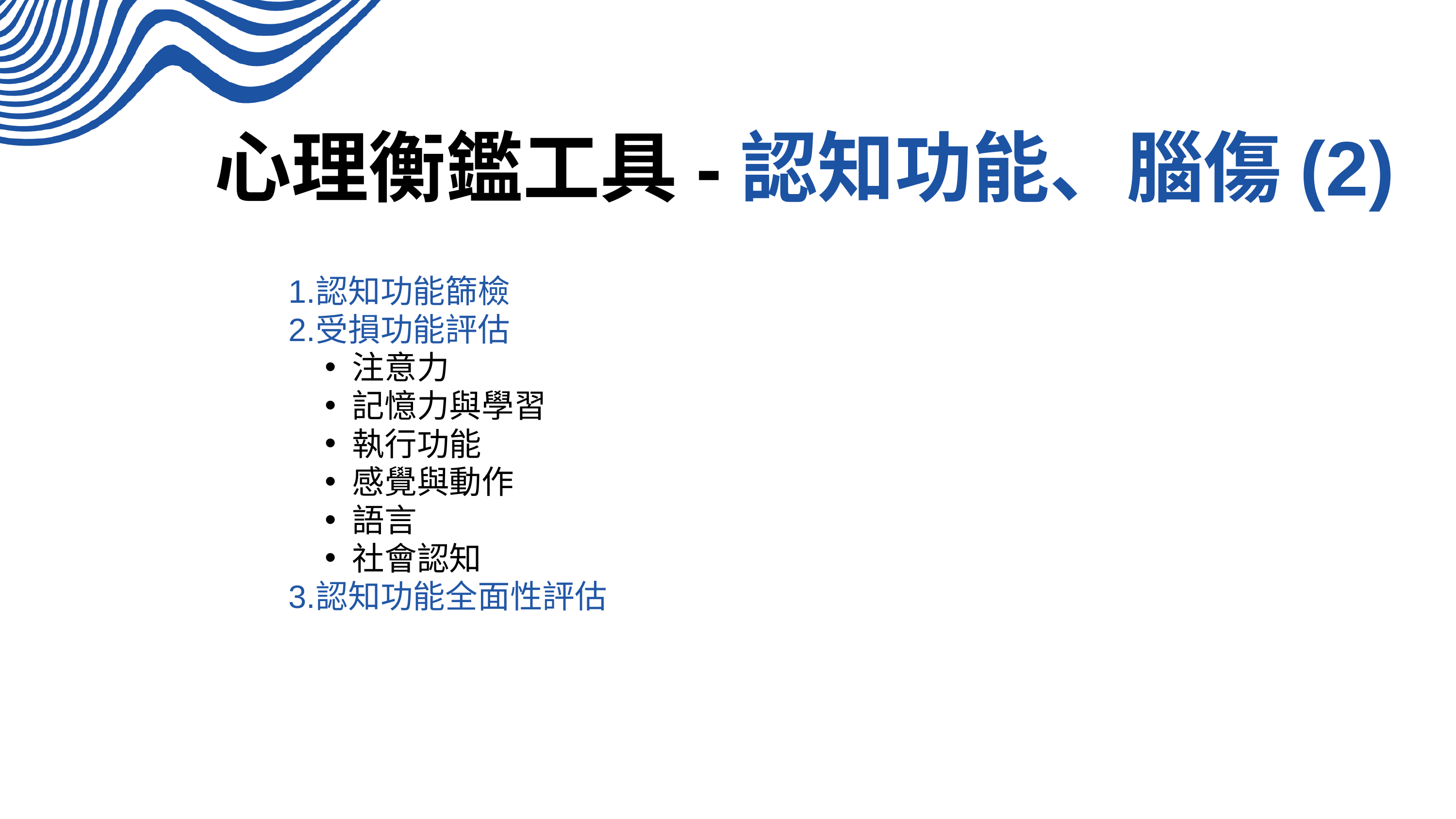

心理衡鑑工具-認知功能、腦傷(2)
認知功能篩檢
受損功能評估
注意力
記憶力與學習
執行功能
感覺與動作
語言
社會認知
認知功能全面性評估